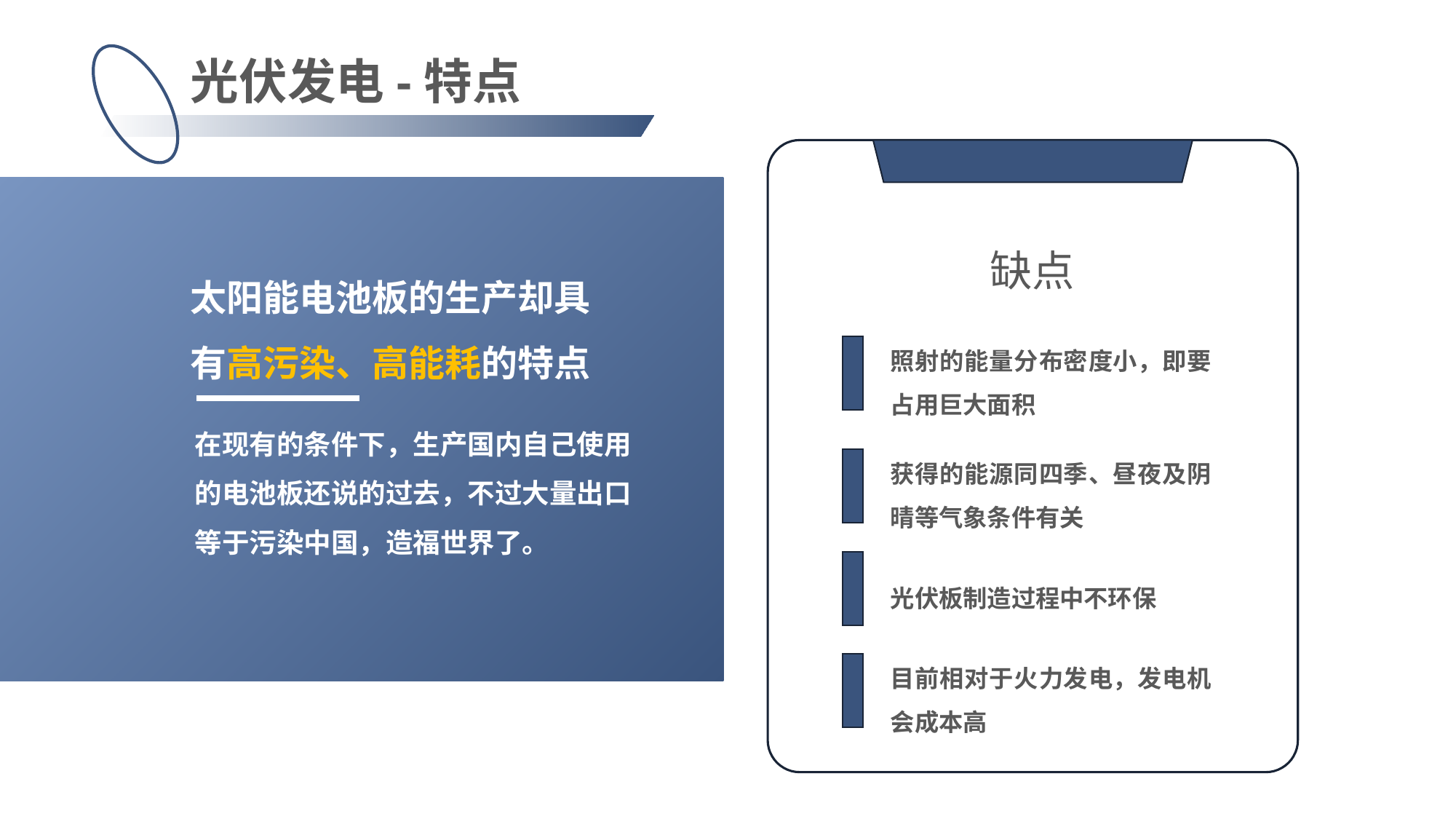

光伏发电-特点

缺点
太阳能电池板的生产却具有高污染、高能耗的特点
照射的能量分布密度小，即要占用巨大面积

在现有的条件下，生产国内自己使用的电池板还说的过去，不过大量出口等于污染中国，造福世界了。
获得的能源同四季、昼夜及阴晴等气象条件有关

光伏板制造过程中不环保
目前相对于火力发电，发电机会成本高